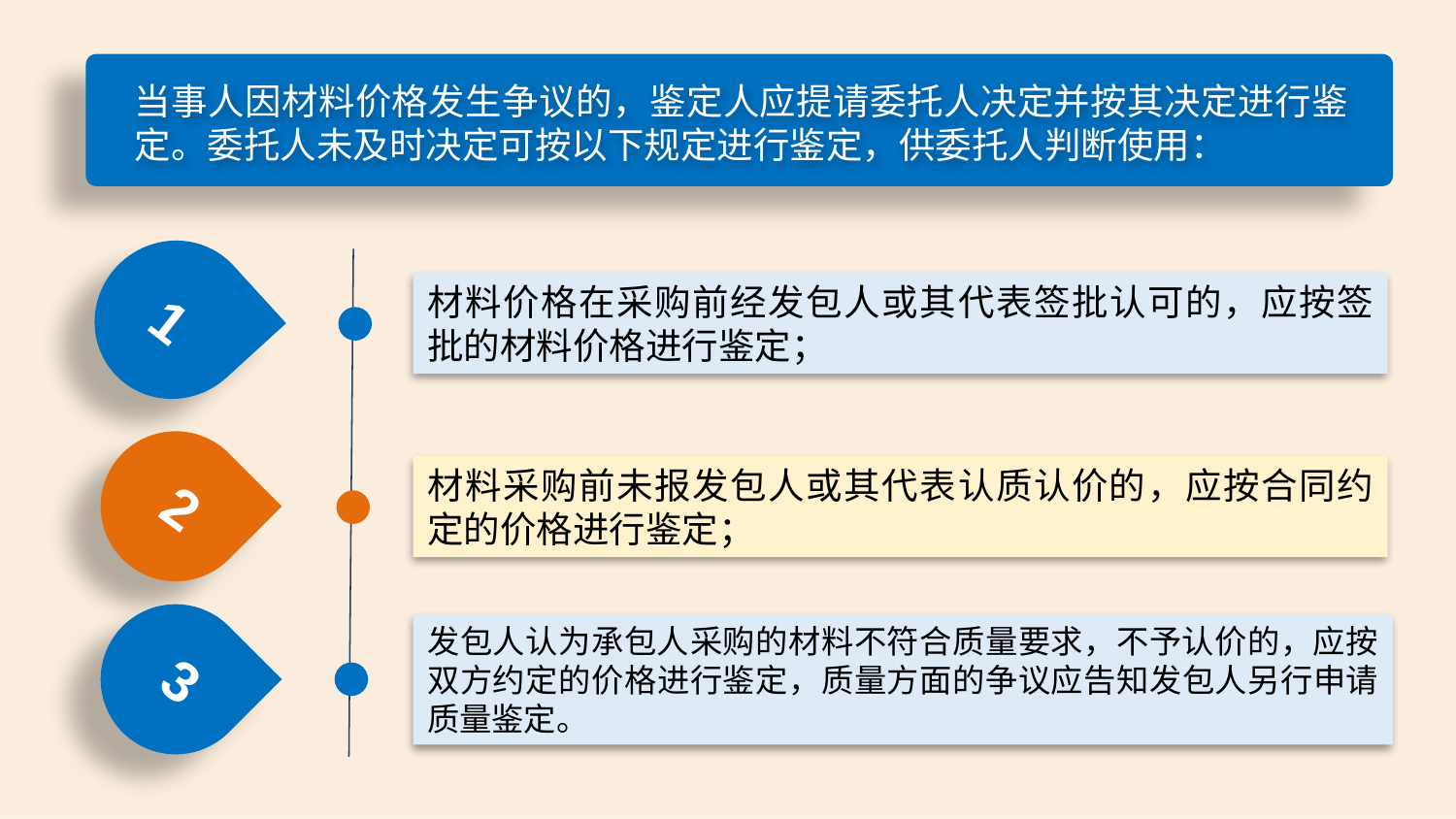

当事人因材料价格发生争议的，鉴定人应提请委托人决定并按其决定进行鉴定。委托人未及时决定可按以下规定进行鉴定，供委托人判断使用：

1

材料价格在采购前经发包人或其代表签批认可的，应按签批的材料价格进行鉴定；

2
材料采购前未报发包人或其代表认质认价的，应按合同约定的价格进行鉴定；

3
发包人认为承包人采购的材料不符合质量要求，不予认价的，应按双方约定的价格进行鉴定，质量方面的争议应告知发包人另行申请质量鉴定。